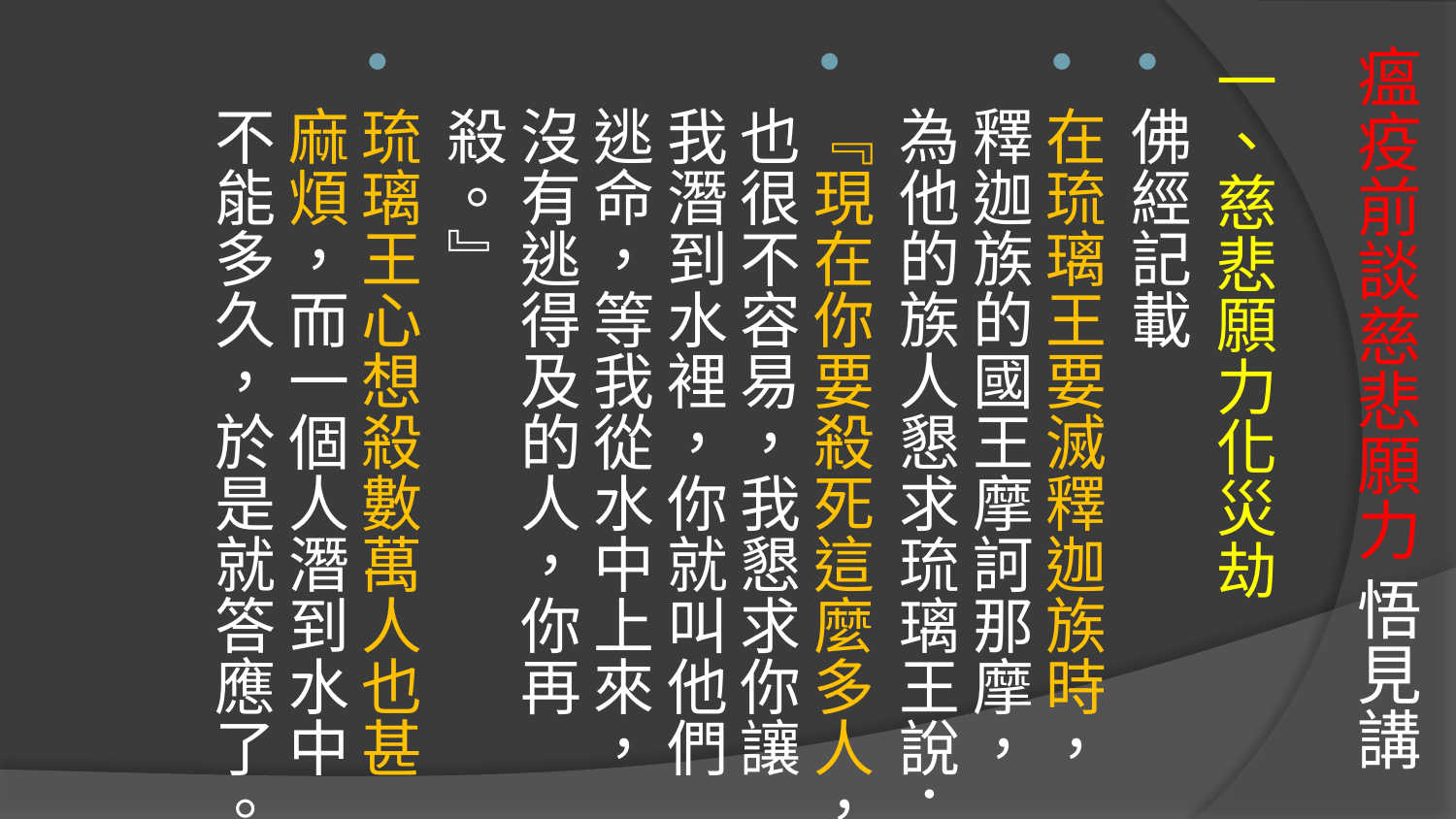

# 瘟疫前談慈悲願力 悟見講
一、慈悲願力化災劫
佛經記載
在琉璃王要滅釋迦族時，釋迦族的國王摩訶那摩，為他的族人懇求琉璃王說：
『現在你要殺死這麼多人，也很不容易，我懇求你讓我潛到水裡，你就叫他們逃命，等我從水中上來，沒有逃得及的人，你再殺。』
琉璃王心想殺數萬人也甚麻煩，而一個人潛到水中不能多久，於是就答應了。